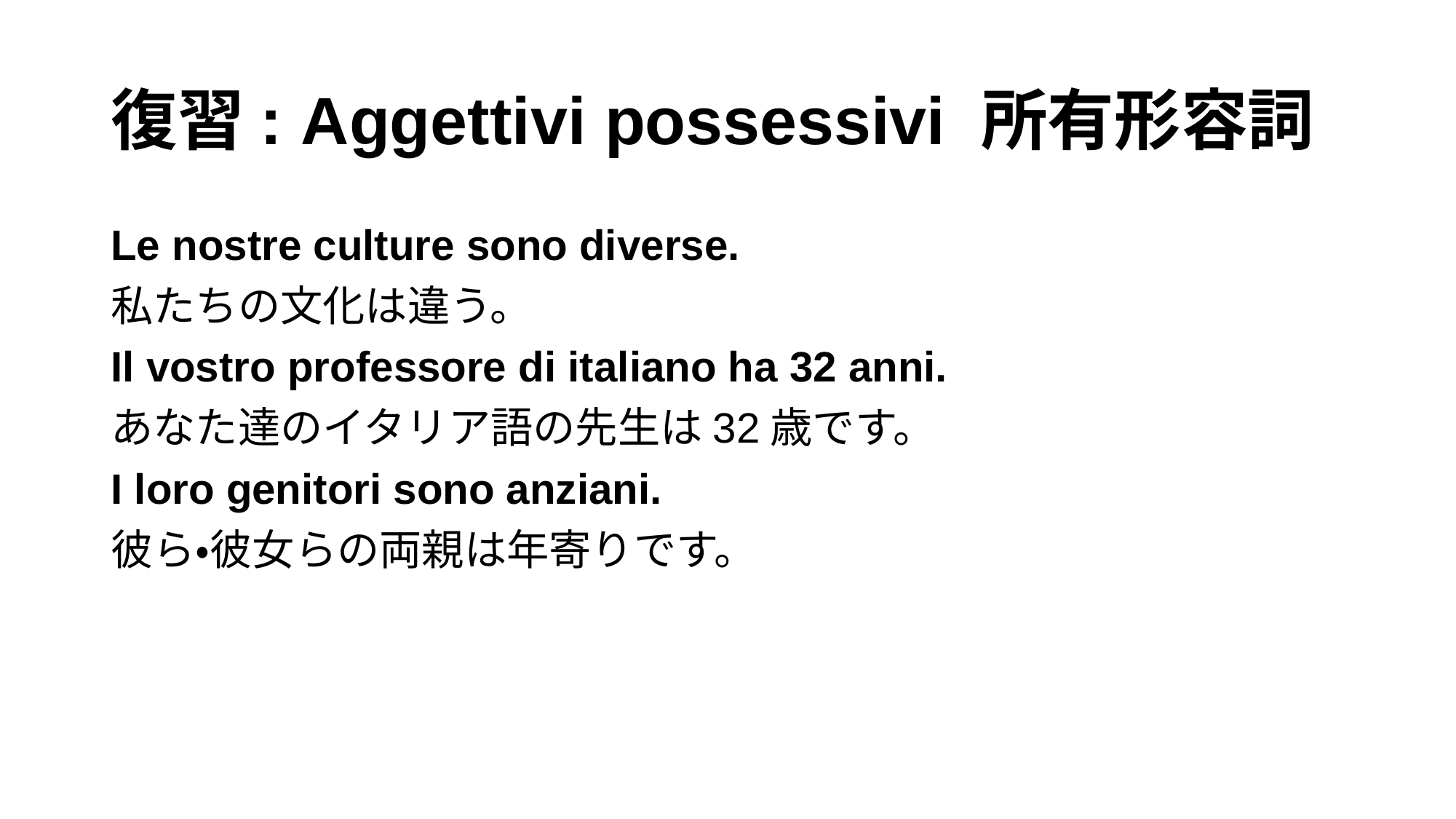

# 復習: Aggettivi possessivi 所有形容詞
Le nostre culture sono diverse.
私たちの文化は違う。
Il vostro professore di italiano ha 32 anni.
あなた達のイタリア語の先生は32歳です。
I loro genitori sono anziani.
彼ら・彼女らの両親は年寄りです。